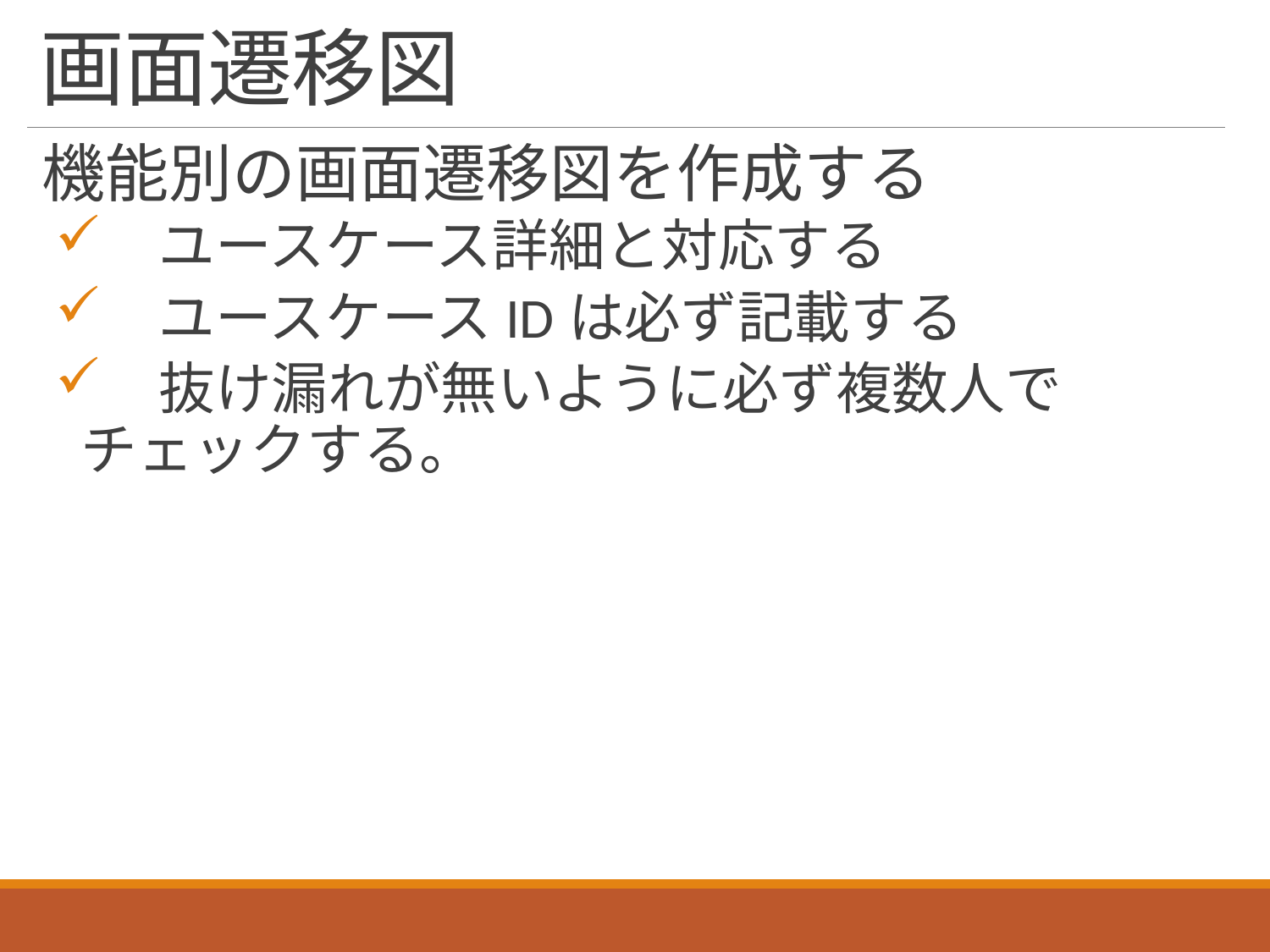

# 画面遷移図
機能別の画面遷移図を作成する
　ユースケース詳細と対応する
　ユースケースIDは必ず記載する
　抜け漏れが無いように必ず複数人でチェックする。